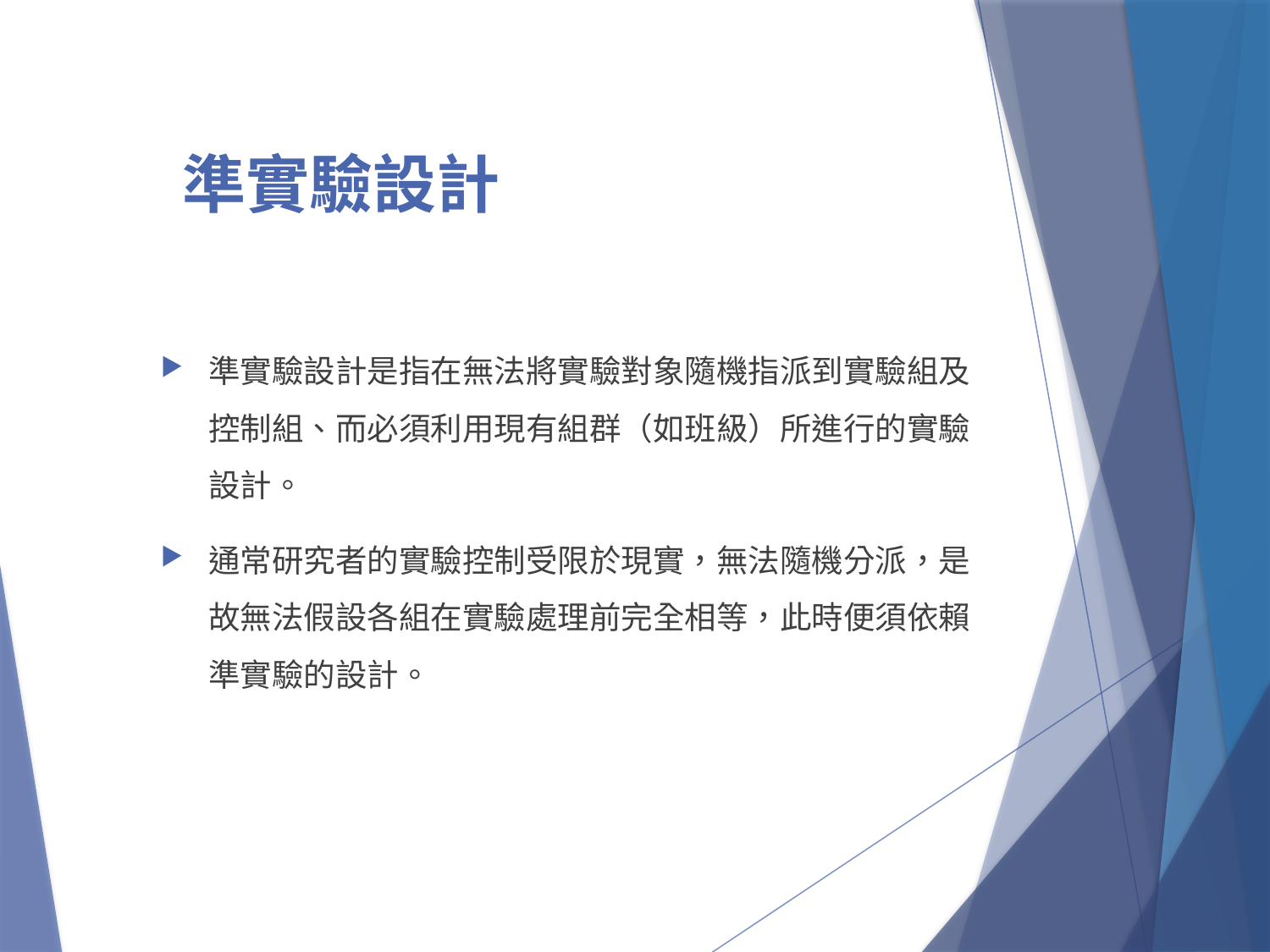

# 準實驗設計
準實驗設計是指在無法將實驗對象隨機指派到實驗組及控制組、而必須利用現有組群（如班級）所進行的實驗設計。
通常研究者的實驗控制受限於現實，無法隨機分派，是故無法假設各組在實驗處理前完全相等，此時便須依賴準實驗的設計。